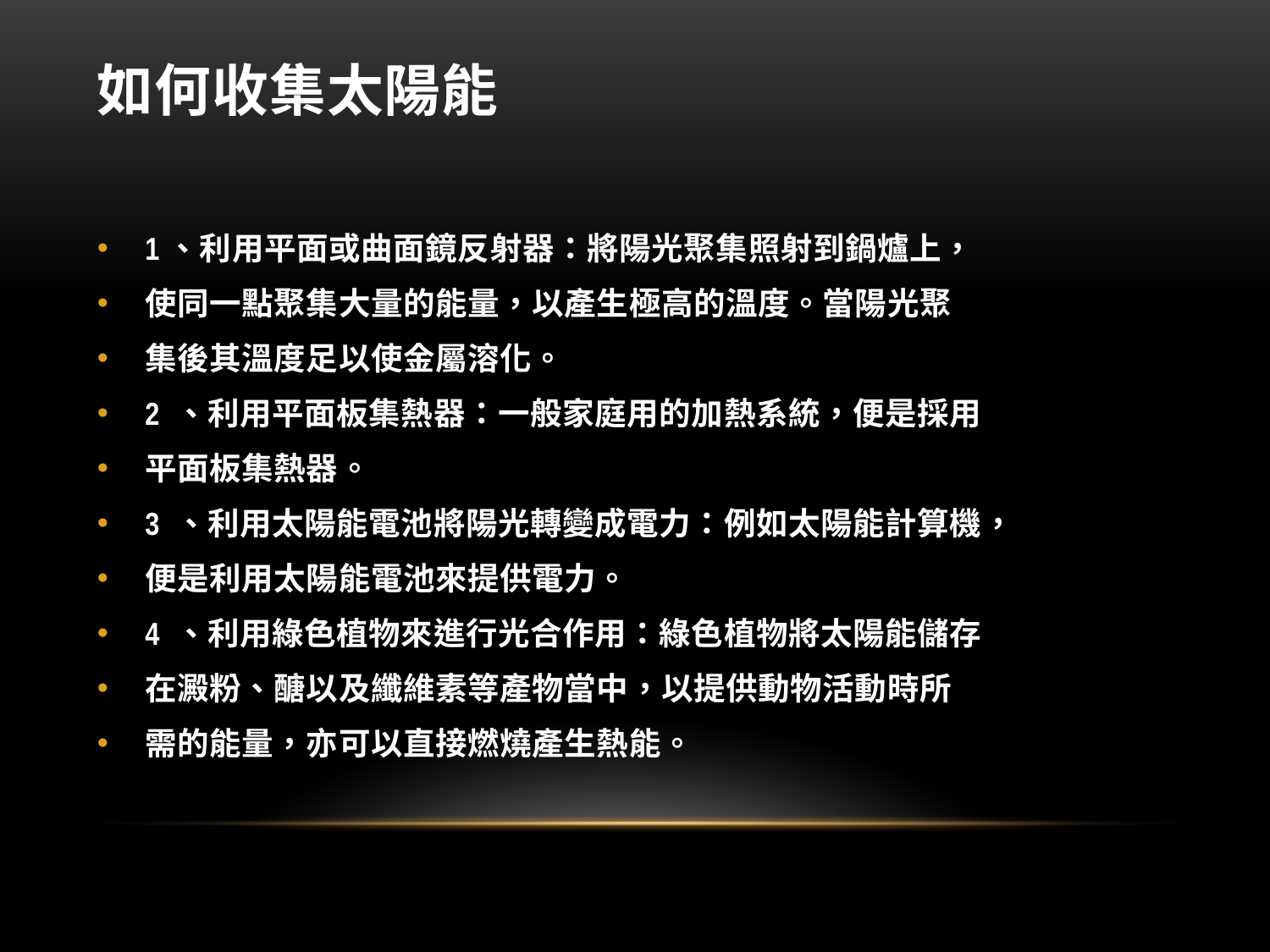

# 如何收集太陽能
1、利用平面或曲面鏡反射器：將陽光聚集照射到鍋爐上，
使同一點聚集大量的能量，以產生極高的溫度。當陽光聚
集後其溫度足以使金屬溶化。
2 、利用平面板集熱器：一般家庭用的加熱系統，便是採用
平面板集熱器。
3 、利用太陽能電池將陽光轉變成電力：例如太陽能計算機，
便是利用太陽能電池來提供電力。
4 、利用綠色植物來進行光合作用：綠色植物將太陽能儲存
在澱粉、醣以及纖維素等產物當中，以提供動物活動時所
需的能量，亦可以直接燃燒產生熱能。